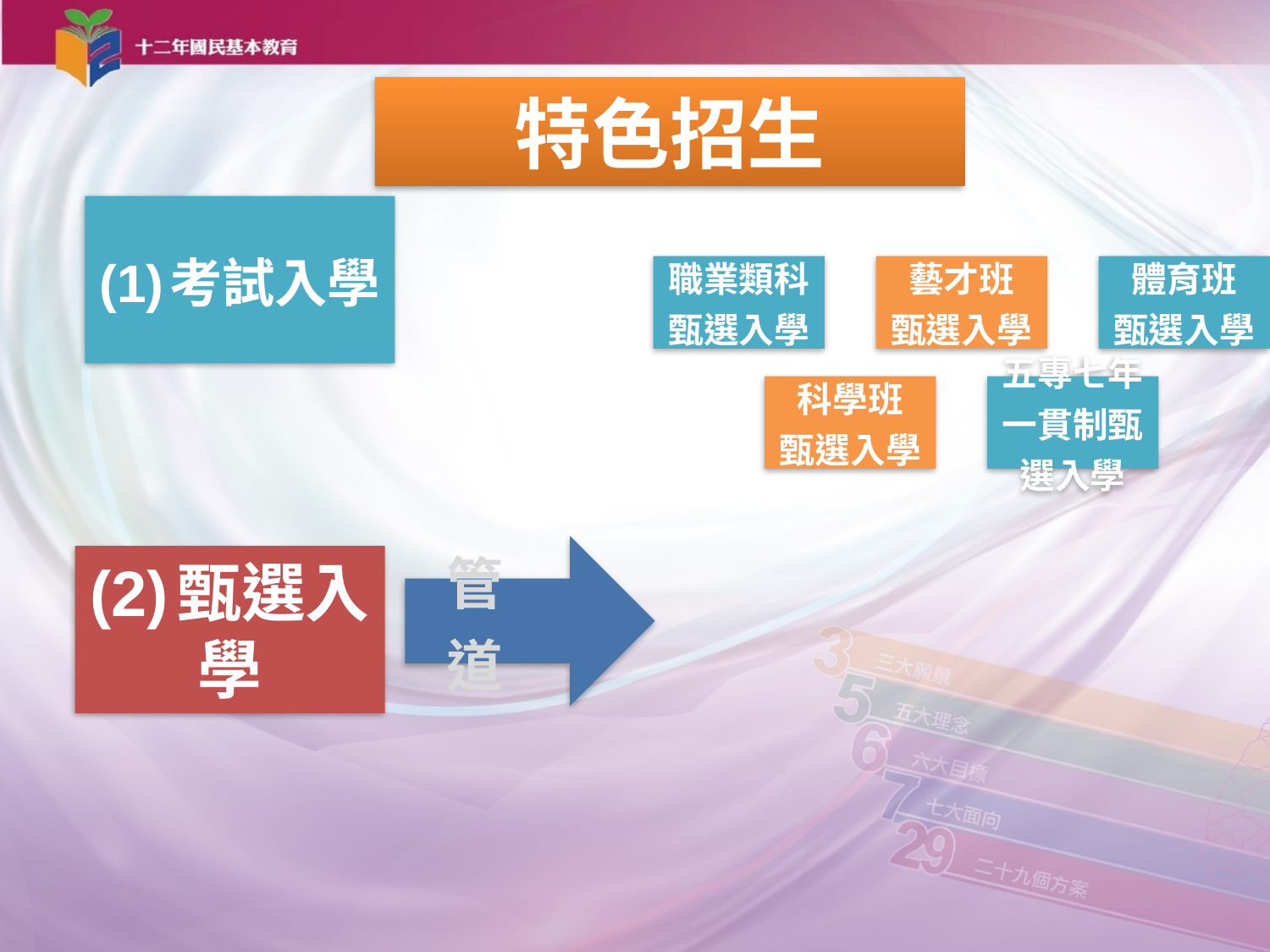

特色招生
(1)考試入學
職業類科
甄選入學
藝才班
甄選入學
體育班
甄選入學
科學班
甄選入學
管道
(2)甄選入學